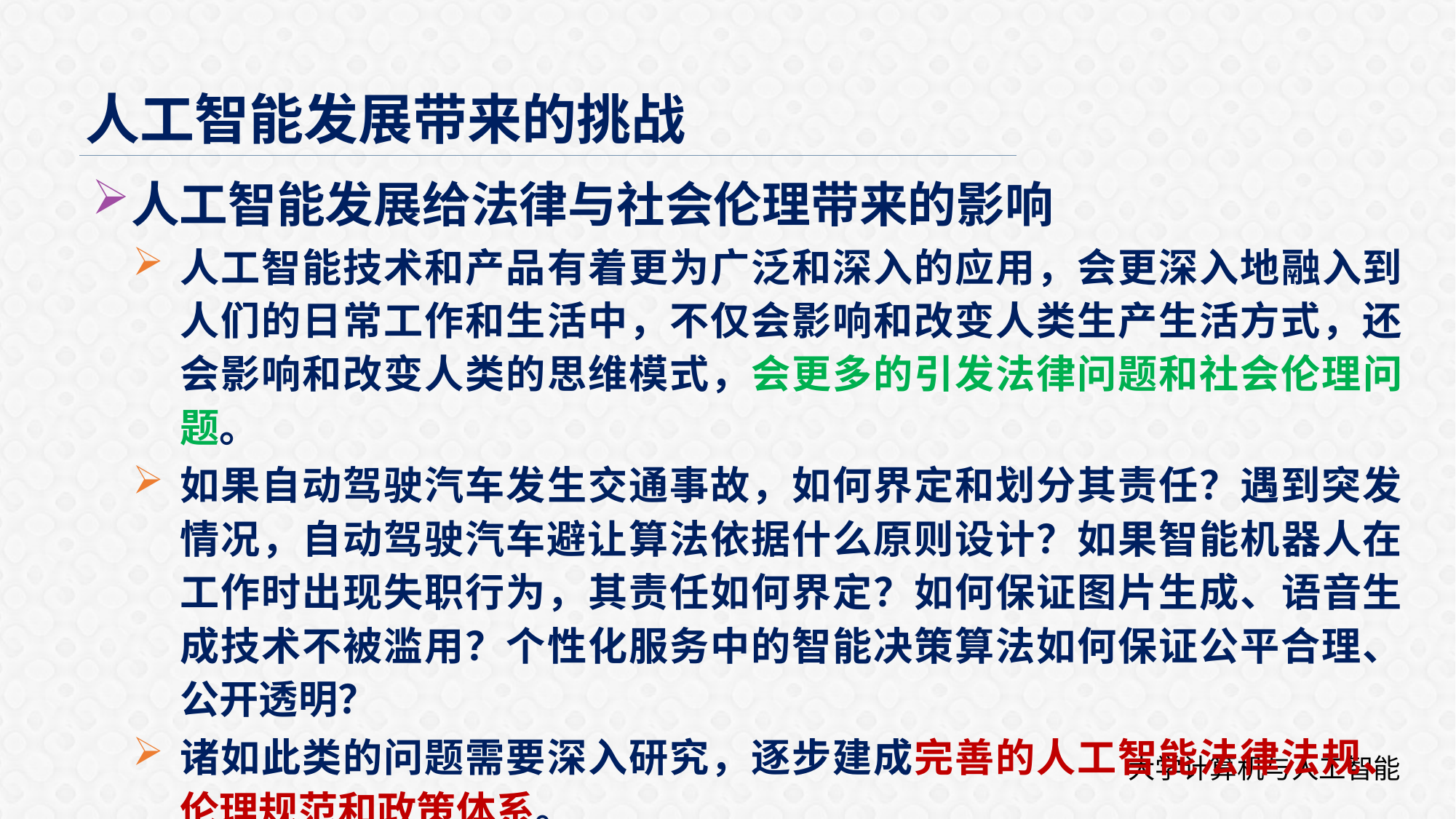

人工智能发展带来的挑战
人工智能发展给法律与社会伦理带来的影响
人工智能技术和产品有着更为广泛和深入的应用，会更深入地融入到人们的日常工作和生活中，不仅会影响和改变人类生产生活方式，还会影响和改变人类的思维模式，会更多的引发法律问题和社会伦理问题。
如果自动驾驶汽车发生交通事故，如何界定和划分其责任？遇到突发情况，自动驾驶汽车避让算法依据什么原则设计？如果智能机器人在工作时出现失职行为，其责任如何界定？如何保证图片生成、语音生成技术不被滥用？个性化服务中的智能决策算法如何保证公平合理、公开透明？
诸如此类的问题需要深入研究，逐步建成完善的人工智能法律法规、伦理规范和政策体系。